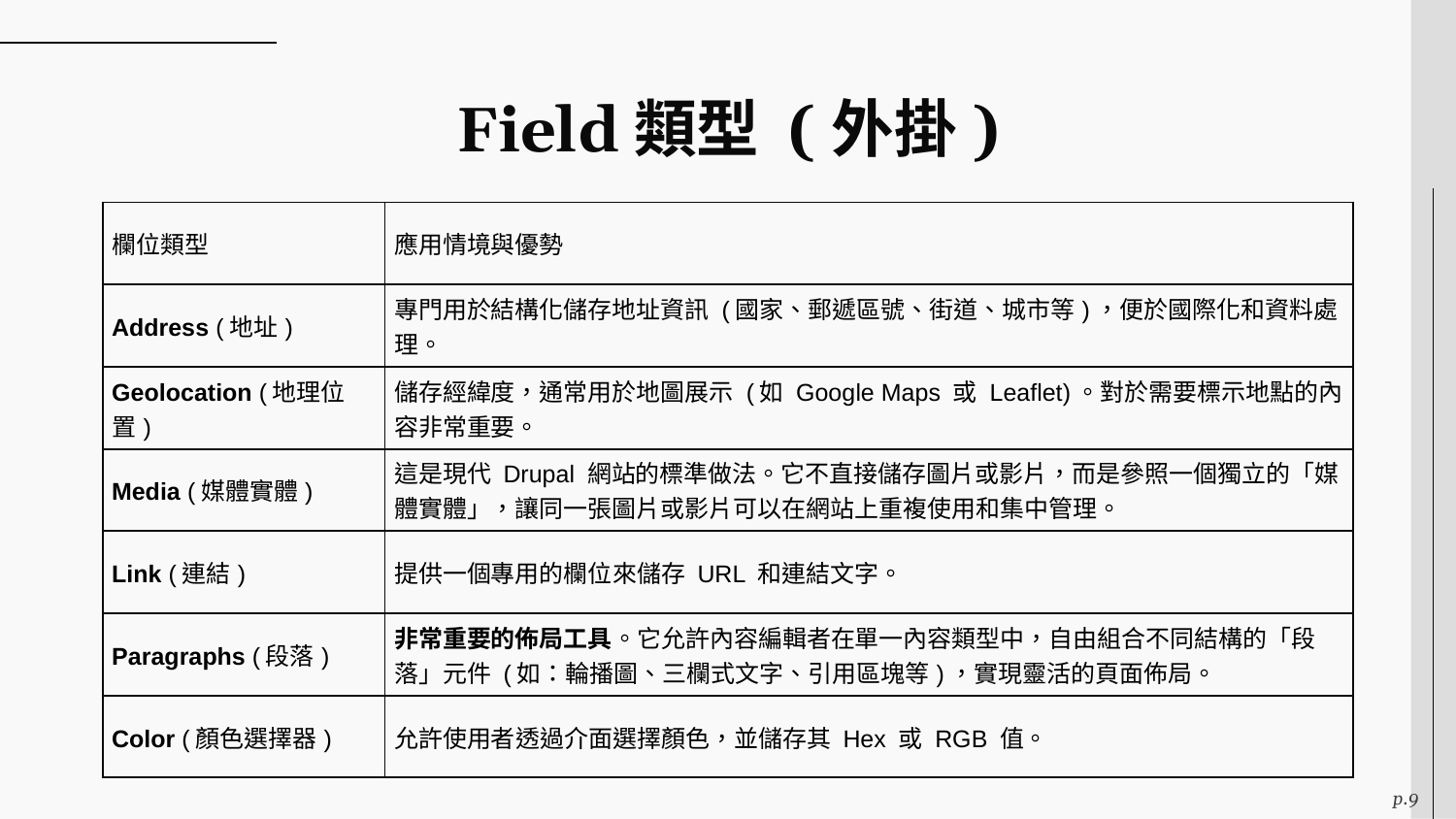

# Field類型 (外掛)
| 欄位類型 | 應用情境與優勢 |
| --- | --- |
| Address (地址) | 專門用於結構化儲存地址資訊 (國家、郵遞區號、街道、城市等)，便於國際化和資料處理。 |
| Geolocation (地理位置) | 儲存經緯度，通常用於地圖展示 (如 Google Maps 或 Leaflet)。對於需要標示地點的內容非常重要。 |
| Media (媒體實體) | 這是現代 Drupal 網站的標準做法。它不直接儲存圖片或影片，而是參照一個獨立的「媒體實體」，讓同一張圖片或影片可以在網站上重複使用和集中管理。 |
| Link (連結) | 提供一個專用的欄位來儲存 URL 和連結文字。 |
| Paragraphs (段落) | 非常重要的佈局工具。它允許內容編輯者在單一內容類型中，自由組合不同結構的「段落」元件 (如：輪播圖、三欄式文字、引用區塊等)，實現靈活的頁面佈局。 |
| Color (顏色選擇器) | 允許使用者透過介面選擇顏色，並儲存其 Hex 或 RGB 值。 |
p.9